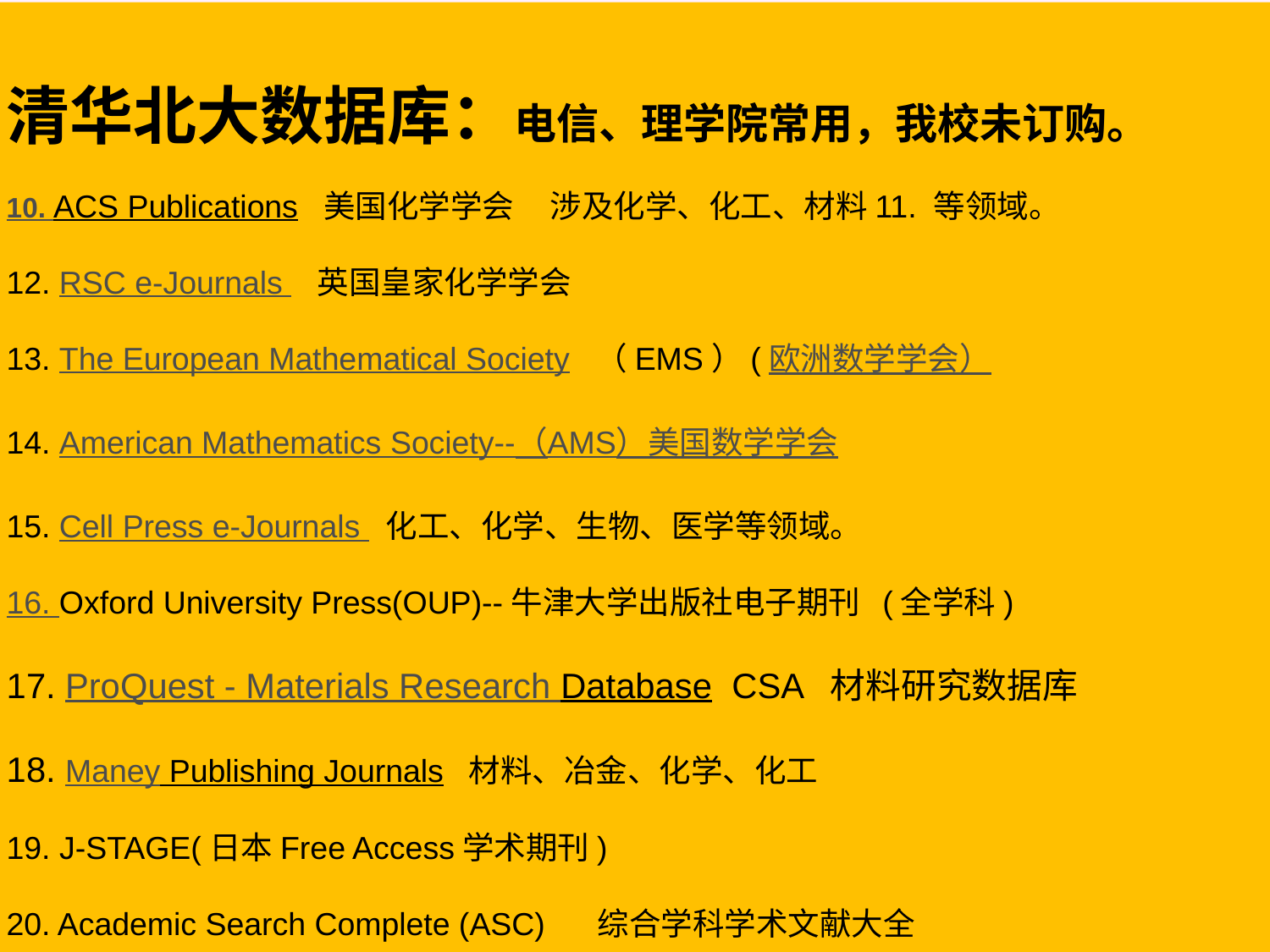

清华北大数据库：电信、理学院常用，我校未订购。

10. ACS Publications  美国化学学会     涉及化学、化工、材料11. 等领域。

12. RSC e-Journals   英国皇家化学学会

13. The European Mathematical Society  （EMS）(欧洲数学学会）

14. American Mathematics Society--（AMS）美国数学学会

15. Cell Press e-Journals  化工、化学、生物、医学等领域。

16. Oxford University Press(OUP)--牛津大学出版社电子期刊  (全学科)

17. ProQuest - Materials Research Database  CSA  材料研究数据库

18. Maney Publishing Journals  材料、冶金、化学、化工

19. J-STAGE(日本Free Access学术期刊)

20. Academic Search Complete (ASC)     综合学科学术文献大全